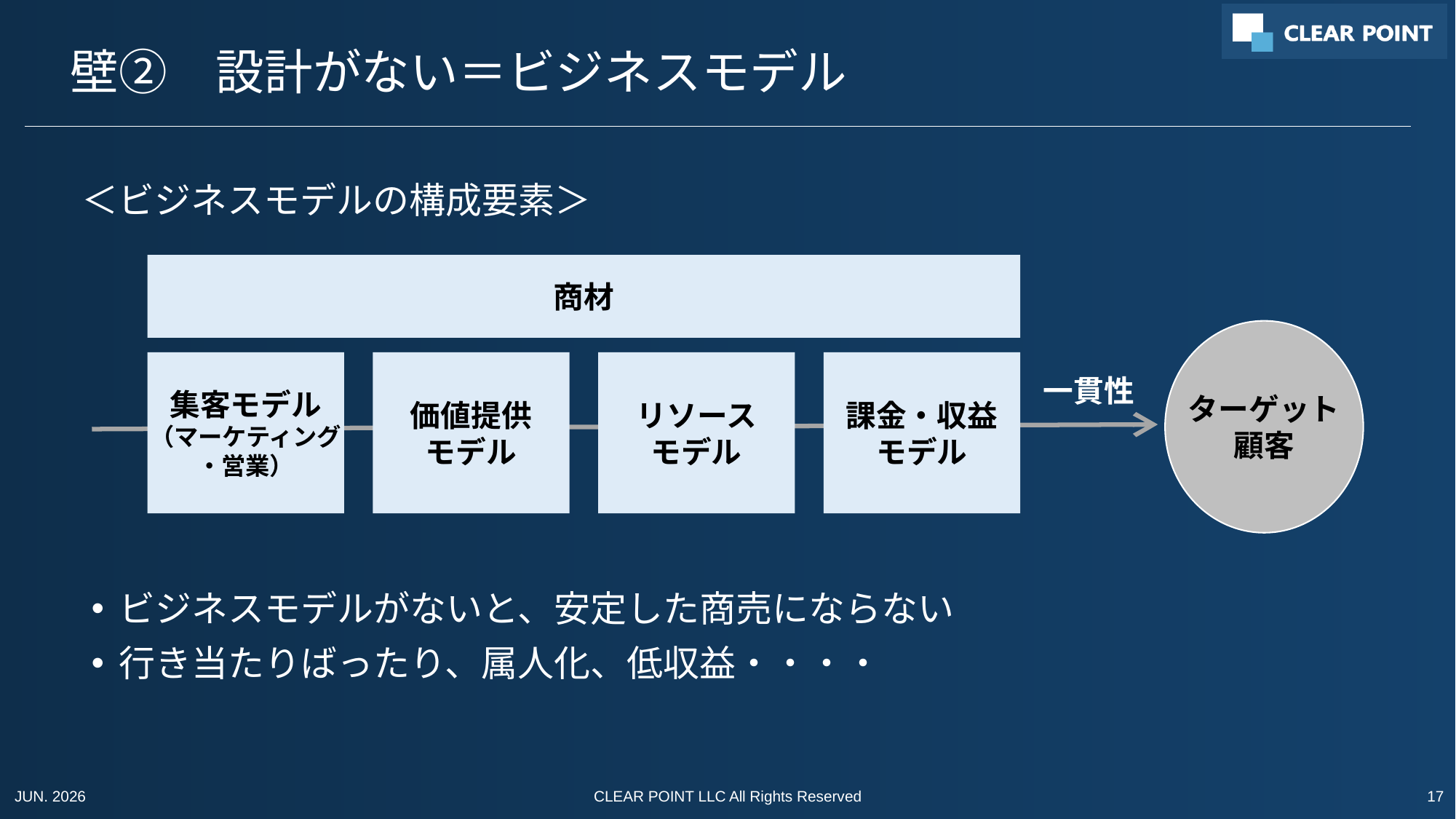

# 壁②　設計がない＝ビジネスモデル
＜ビジネスモデルの構成要素＞
商材
ターゲット
顧客
集客モデル
（マーケティング
・営業）
価値提供
モデル
リソース
モデル
課金・収益
モデル
一貫性
ビジネスモデルがないと、安定した商売にならない
行き当たりばったり、属人化、低収益・・・・
JUN. 2026
CLEAR POINT LLC All Rights Reserved
17